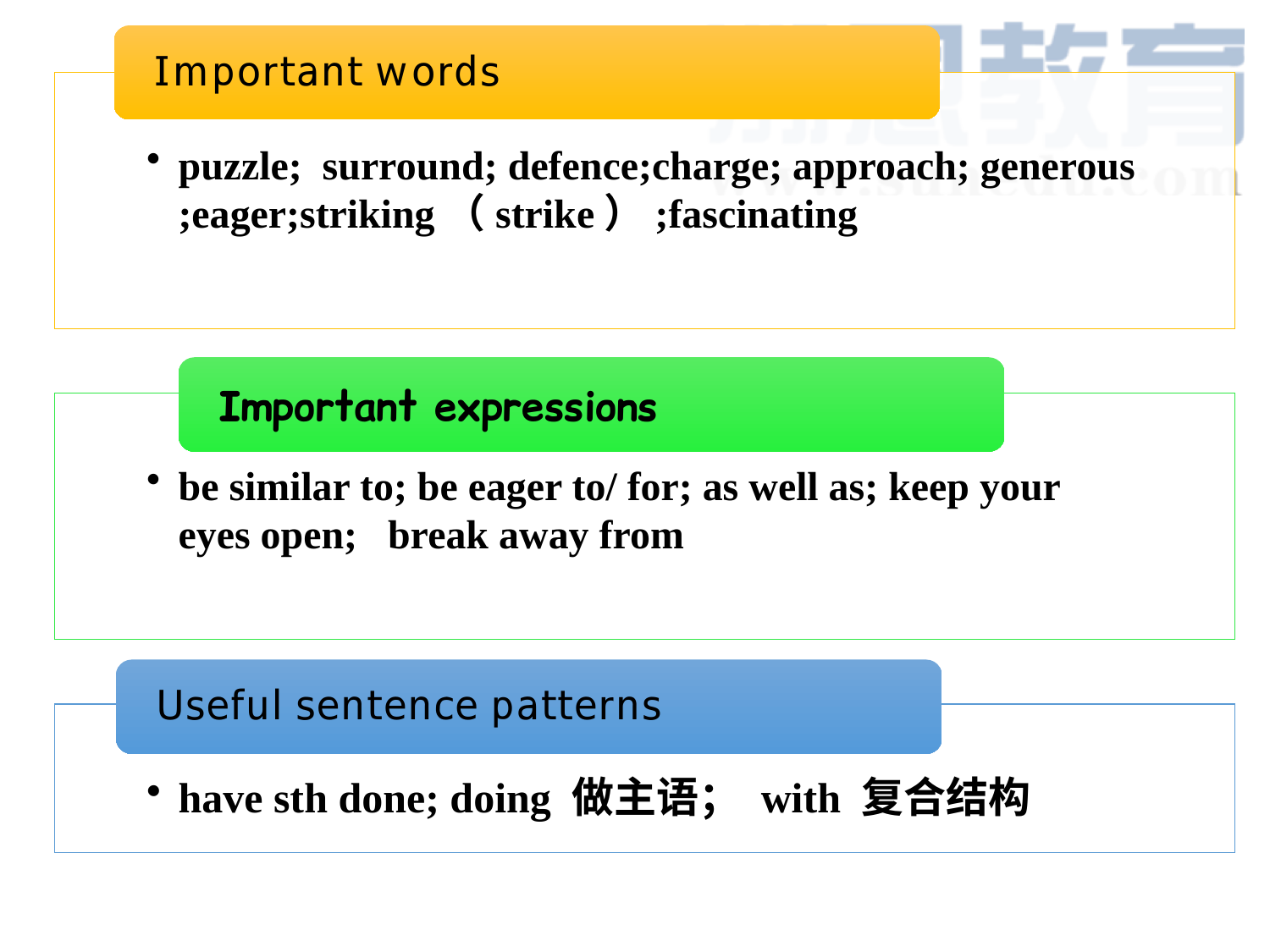

puzzle;  surround; defence;charge; approach; generous ;eager;striking（strike）;fascinating

Important words
be similar to; be eager to/ for; as well as; keep your eyes open;   break away from

Important expressions
have sth done; doing 做主语； with 复合结构
Useful sentence patterns